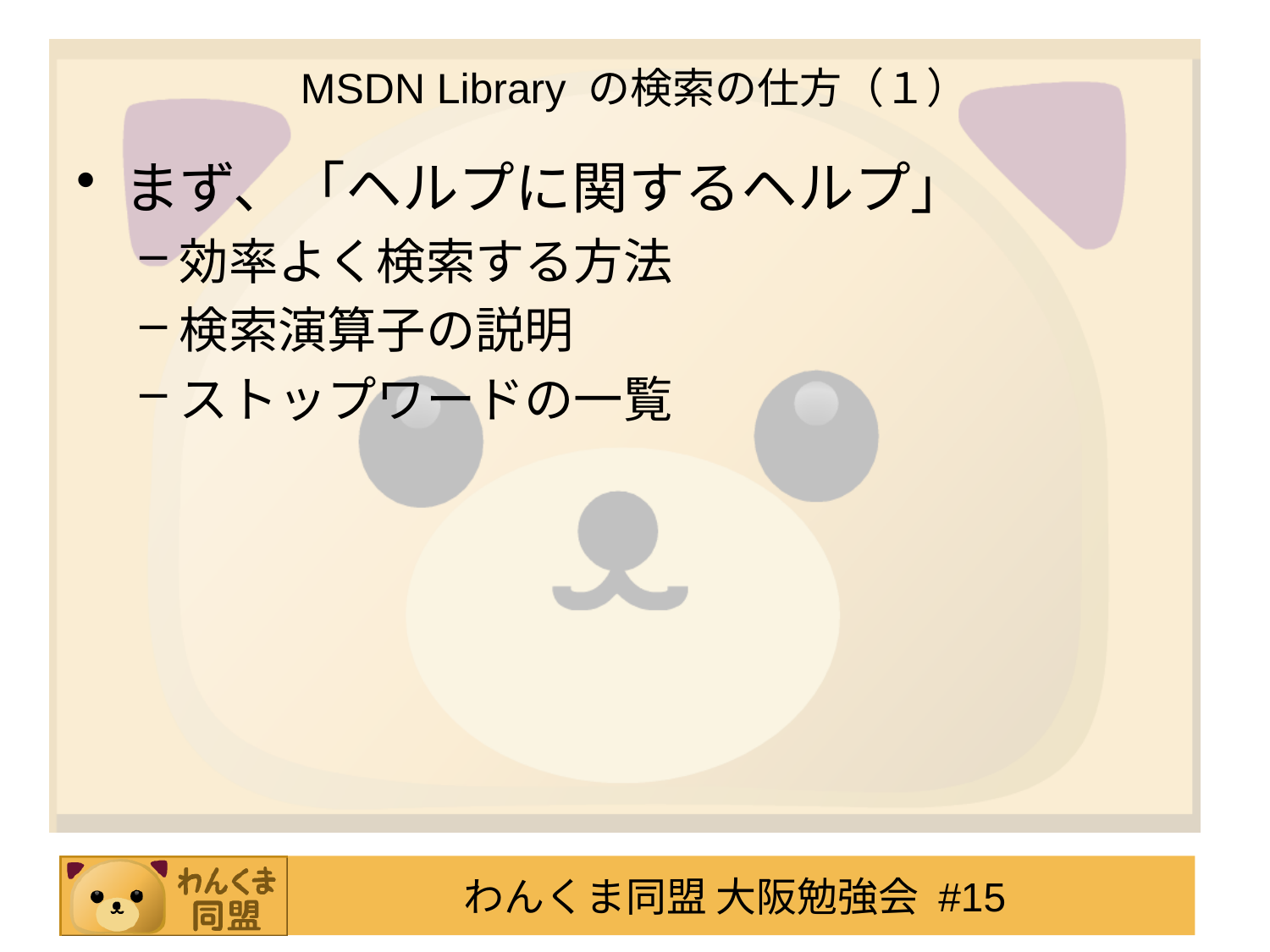

# MSDN Library の検索の仕方（１）
まず、「ヘルプに関するヘルプ」
効率よく検索する方法
検索演算子の説明
ストップワードの一覧